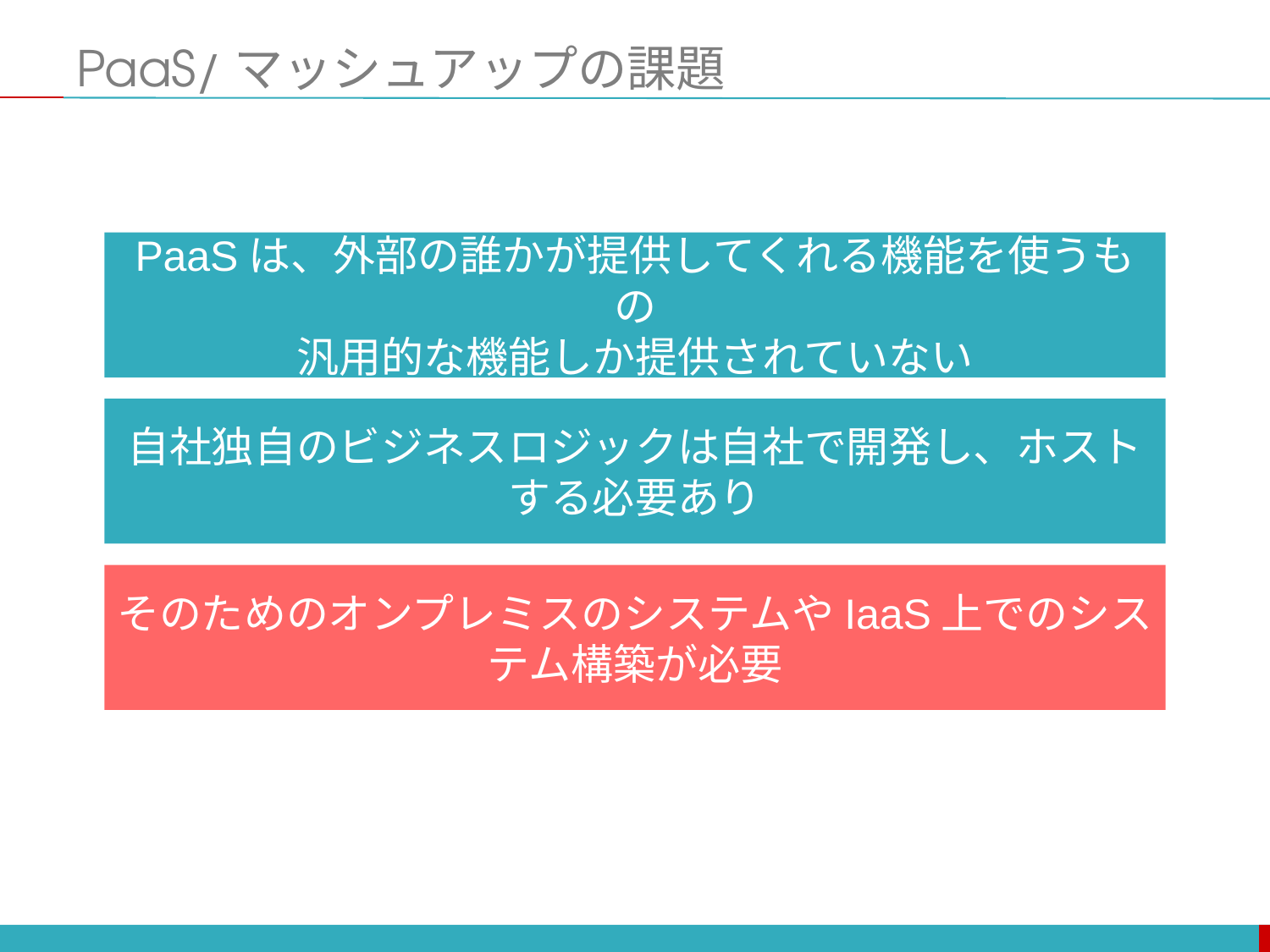

# PaaS/マッシュアップの課題
PaaSは、外部の誰かが提供してくれる機能を使うもの
汎用的な機能しか提供されていない
自社独自のビジネスロジックは自社で開発し、ホストする必要あり
そのためのオンプレミスのシステムやIaaS上でのシステム構築が必要